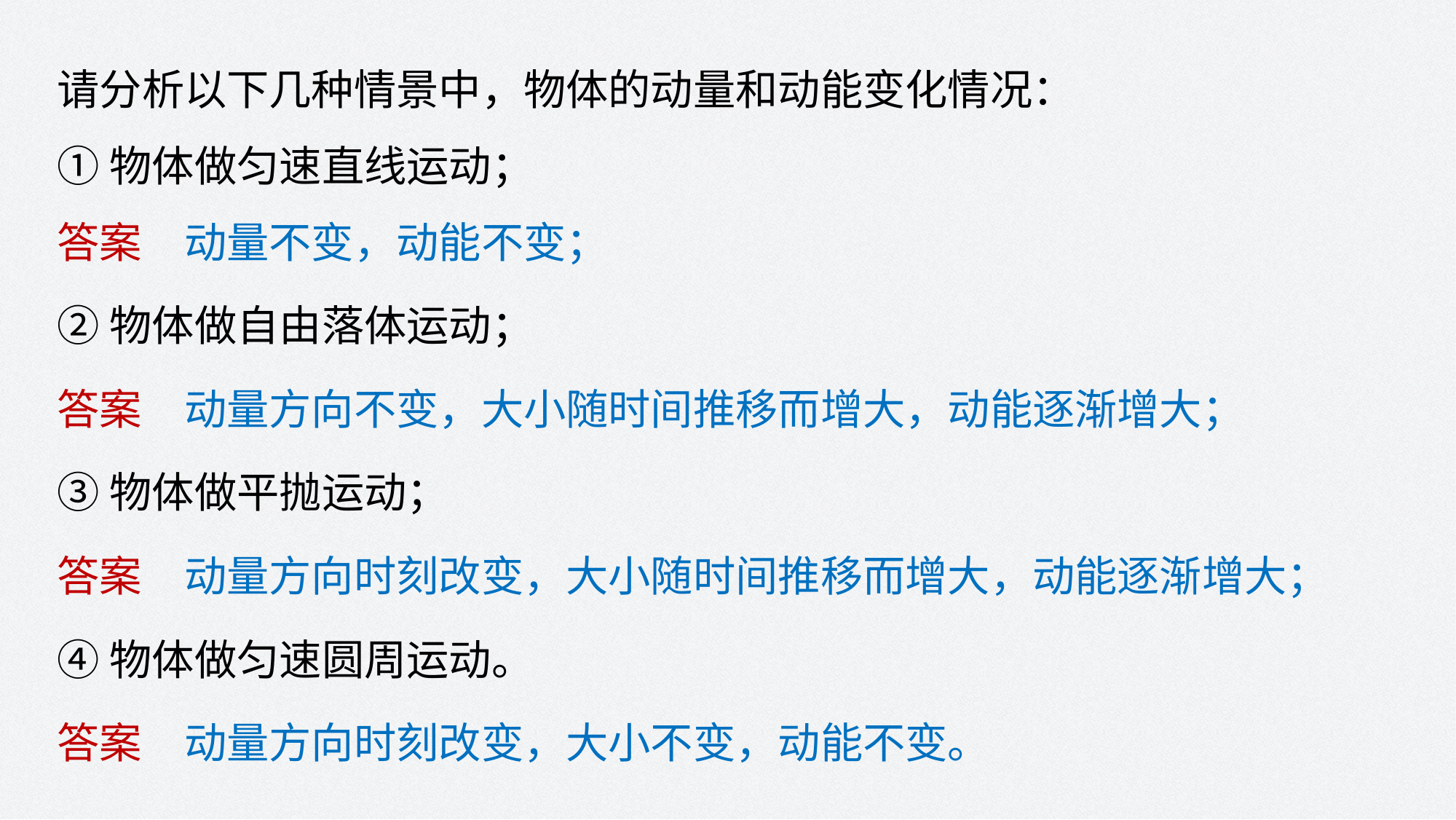

请分析以下几种情景中，物体的动量和动能变化情况：
①物体做匀速直线运动；
答案　动量不变，动能不变；
②物体做自由落体运动；
答案　动量方向不变，大小随时间推移而增大，动能逐渐增大；
③物体做平抛运动；
答案　动量方向时刻改变，大小随时间推移而增大，动能逐渐增大；
④物体做匀速圆周运动。
答案　动量方向时刻改变，大小不变，动能不变。